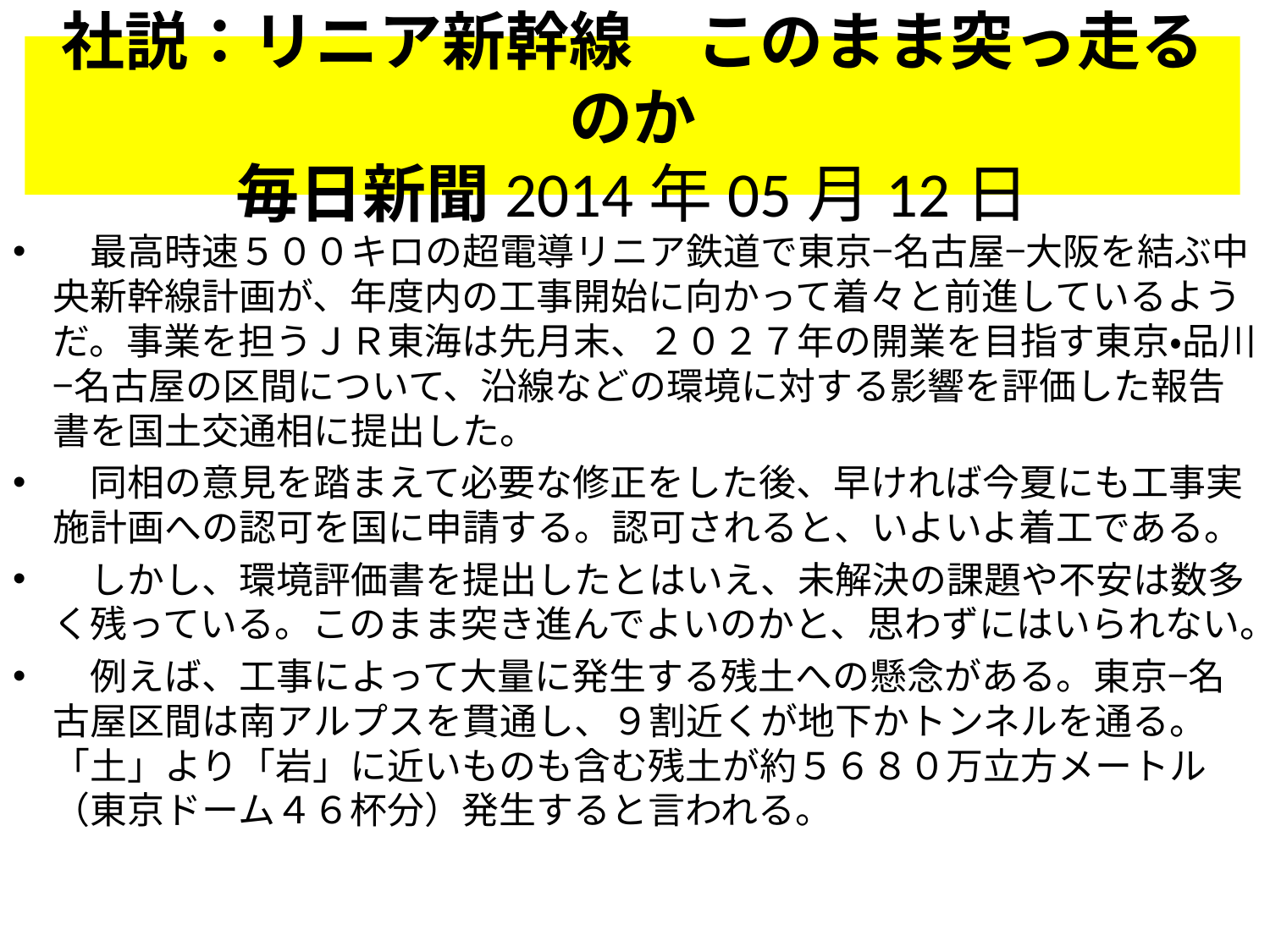

# 社説：リニア新幹線　このまま突っ走るのか 毎日新聞2014年05月12日
　最高時速５００キロの超電導リニア鉄道で東京−名古屋−大阪を結ぶ中央新幹線計画が、年度内の工事開始に向かって着々と前進しているようだ。事業を担うＪＲ東海は先月末、２０２７年の開業を目指す東京・品川−名古屋の区間について、沿線などの環境に対する影響を評価した報告書を国土交通相に提出した。
　同相の意見を踏まえて必要な修正をした後、早ければ今夏にも工事実施計画への認可を国に申請する。認可されると、いよいよ着工である。
　しかし、環境評価書を提出したとはいえ、未解決の課題や不安は数多く残っている。このまま突き進んでよいのかと、思わずにはいられない。
　例えば、工事によって大量に発生する残土への懸念がある。東京−名古屋区間は南アルプスを貫通し、９割近くが地下かトンネルを通る。「土」より「岩」に近いものも含む残土が約５６８０万立方メートル（東京ドーム４６杯分）発生すると言われる。